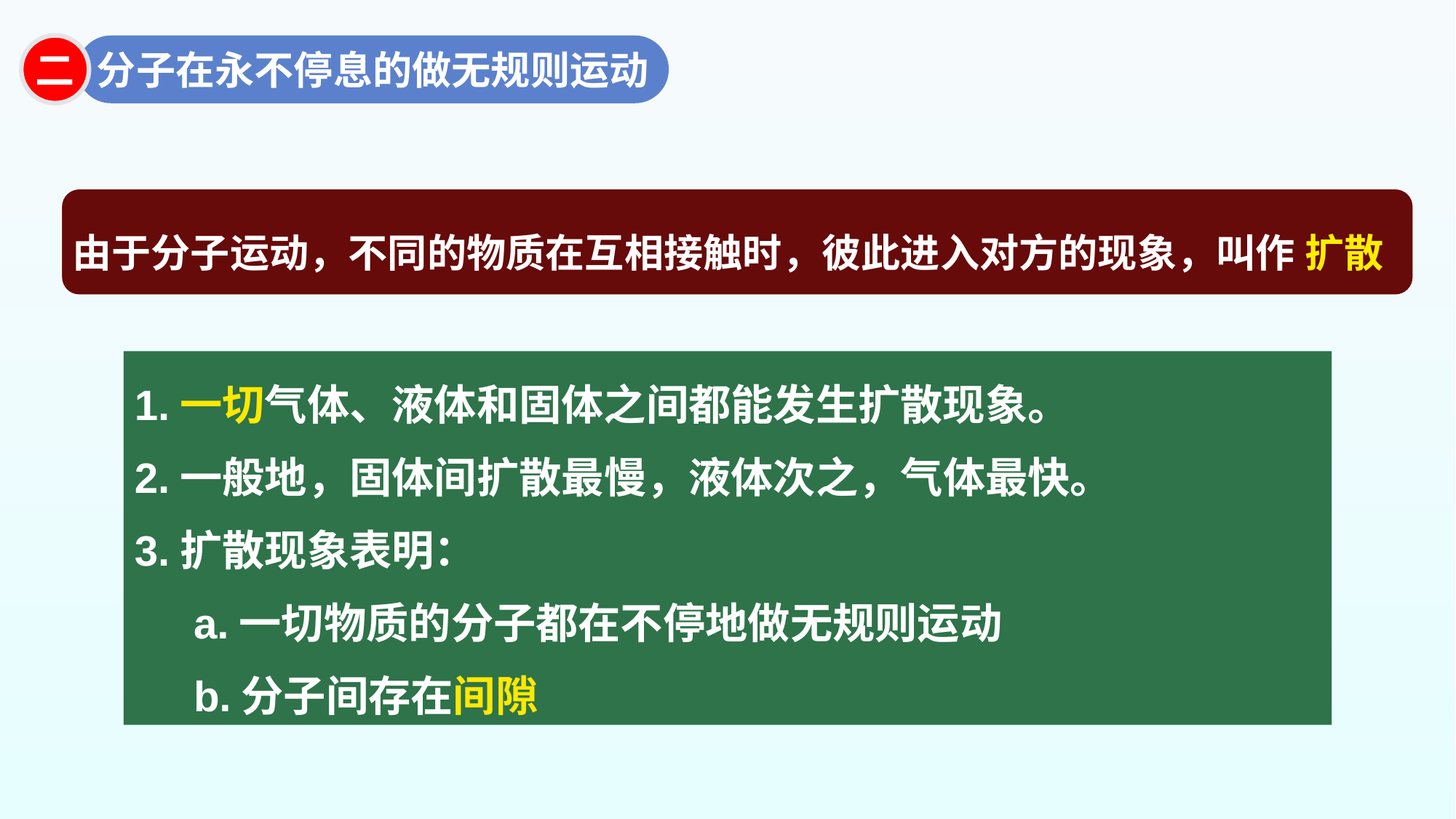

二
分子在永不停息的做无规则运动
由于分子运动，不同的物质在互相接触时，彼此进入对方的现象，叫作 扩散
1.一切气体、液体和固体之间都能发生扩散现象。
2.一般地，固体间扩散最慢，液体次之，气体最快。
3.扩散现象表明：
     a.一切物质的分子都在不停地做无规则运动
     b.分子间存在间隙